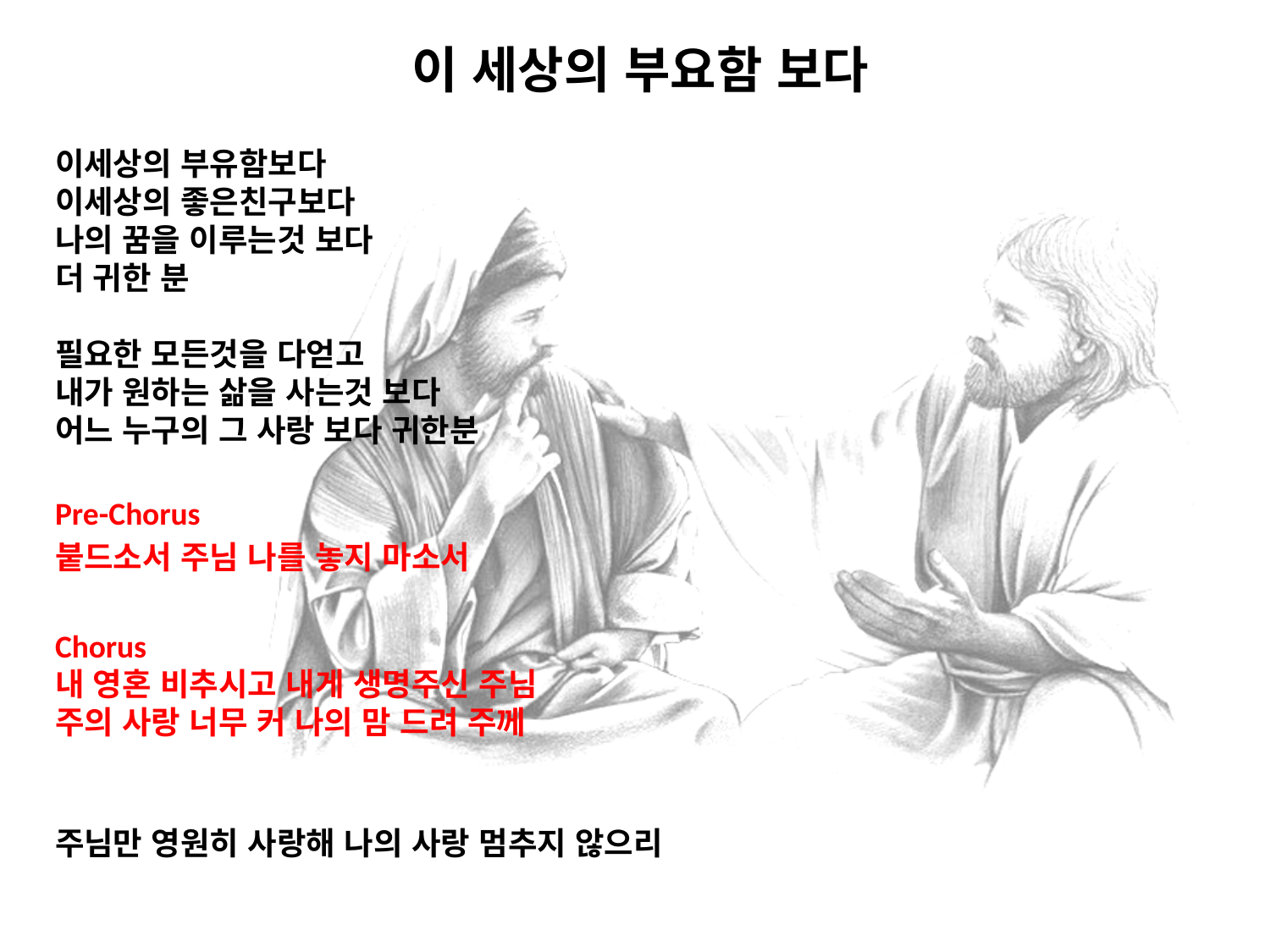

# 이 세상의 부요함 보다
이세상의 부유함보다
이세상의 좋은친구보다
나의 꿈을 이루는것 보다
더 귀한 분
필요한 모든것을 다얻고
내가 원하는 삶을 사는것 보다
어느 누구의 그 사랑 보다 귀한분
Pre-Chorus
붙드소서 주님 나를 놓지 마소서

Chorus
내 영혼 비추시고 내게 생명주신 주님
주의 사랑 너무 커 나의 맘 드려 주께
주님만 영원히 사랑해 나의 사랑 멈추지 않으리